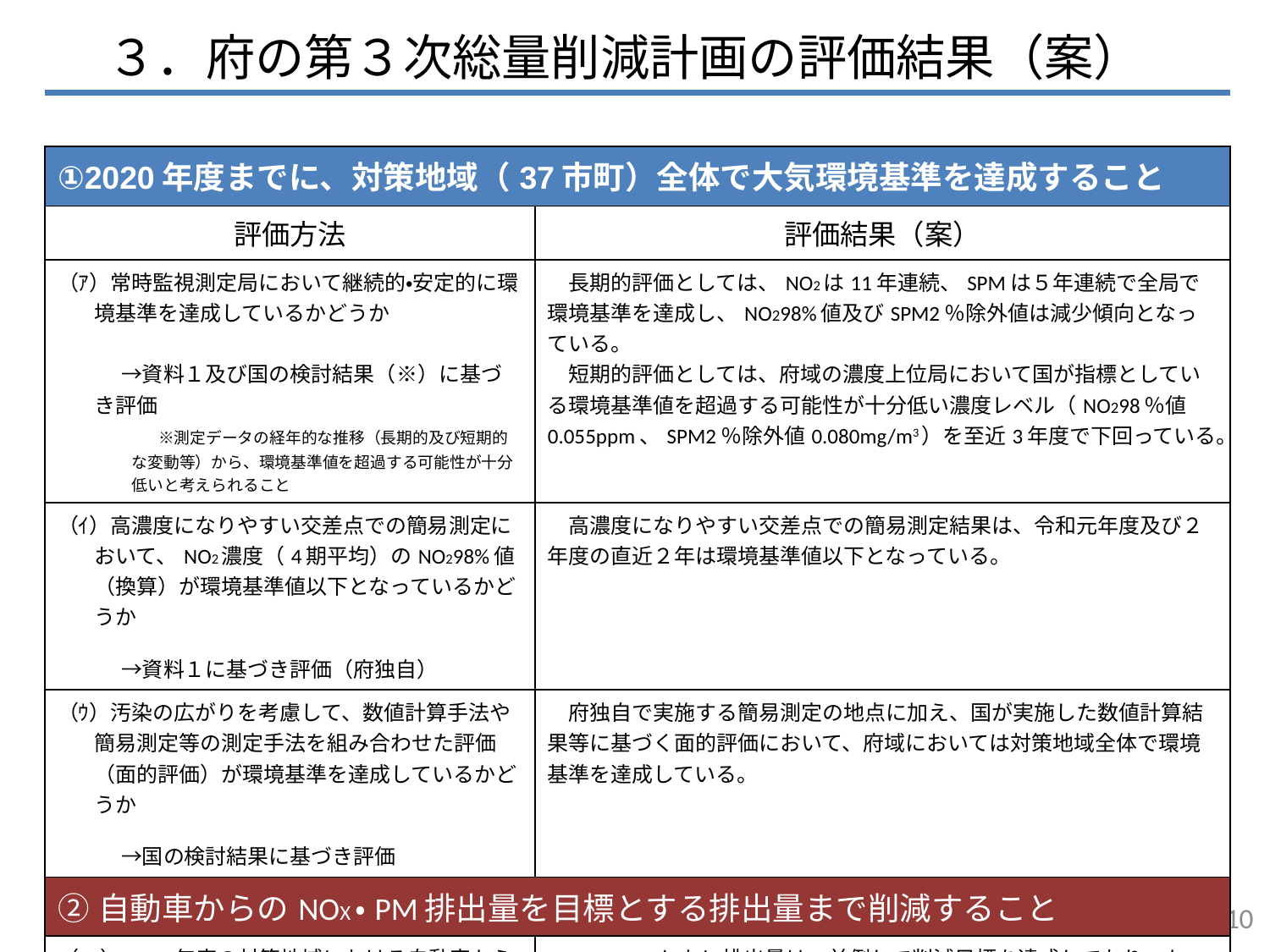

３．府の第３次総量削減計画の評価結果（案）
| ①2020年度までに、対策地域（37市町）全体で大気環境基準を達成すること |  |
| --- | --- |
| 評価方法 | 評価結果（案） |
| （ｱ）常時監視測定局において継続的・安定的に環境基準を達成しているかどうか 　　　 　　　→資料１及び国の検討結果（※）に基づき評価 　　　　　　※測定データの経年的な推移（長期的及び短期的な変動等）から、環境基準値を超過する可能性が十分低いと考えられること | 長期的評価としては、NO2は11年連続、SPMは５年連続で全局で環境基準を達成し、NO298%値及びSPM2％除外値は減少傾向となっている。 　短期的評価としては、府域の濃度上位局において国が指標としている環境基準値を超過する可能性が十分低い濃度レベル（NO298％値0.055ppm、SPM2％除外値0.080mg/m3）を至近3年度で下回っている。 |
| （ｲ）高濃度になりやすい交差点での簡易測定において、NO2濃度（4期平均）のNO298%値（換算）が環境基準値以下となっているかどうか 　　　→資料１に基づき評価（府独自） | 高濃度になりやすい交差点での簡易測定結果は、令和元年度及び２年度の直近２年は環境基準値以下となっている。 |
| （ｳ）汚染の広がりを考慮して、数値計算手法や簡易測定等の測定手法を組み合わせた評価（面的評価）が環境基準を達成しているかどうか　 　　　→国の検討結果に基づき評価 | 府独自で実施する簡易測定の地点に加え、国が実施した数値計算結果等に基づく面的評価において、府域においては対策地域全体で環境基準を達成している。 |
| ②自動車からのNOX・PM排出量を目標とする排出量まで削減すること |  |
| （エ）2009年度の対策地域における自動車からのNOX排出量18,130トン、PM排出量910トンを、2020年度までにそれぞれ11,220トン、670トンに削減しているかどうか | NOX・PMともに排出量は、前倒しで削減目標を達成しており、かつ、減少傾向である。 |
10